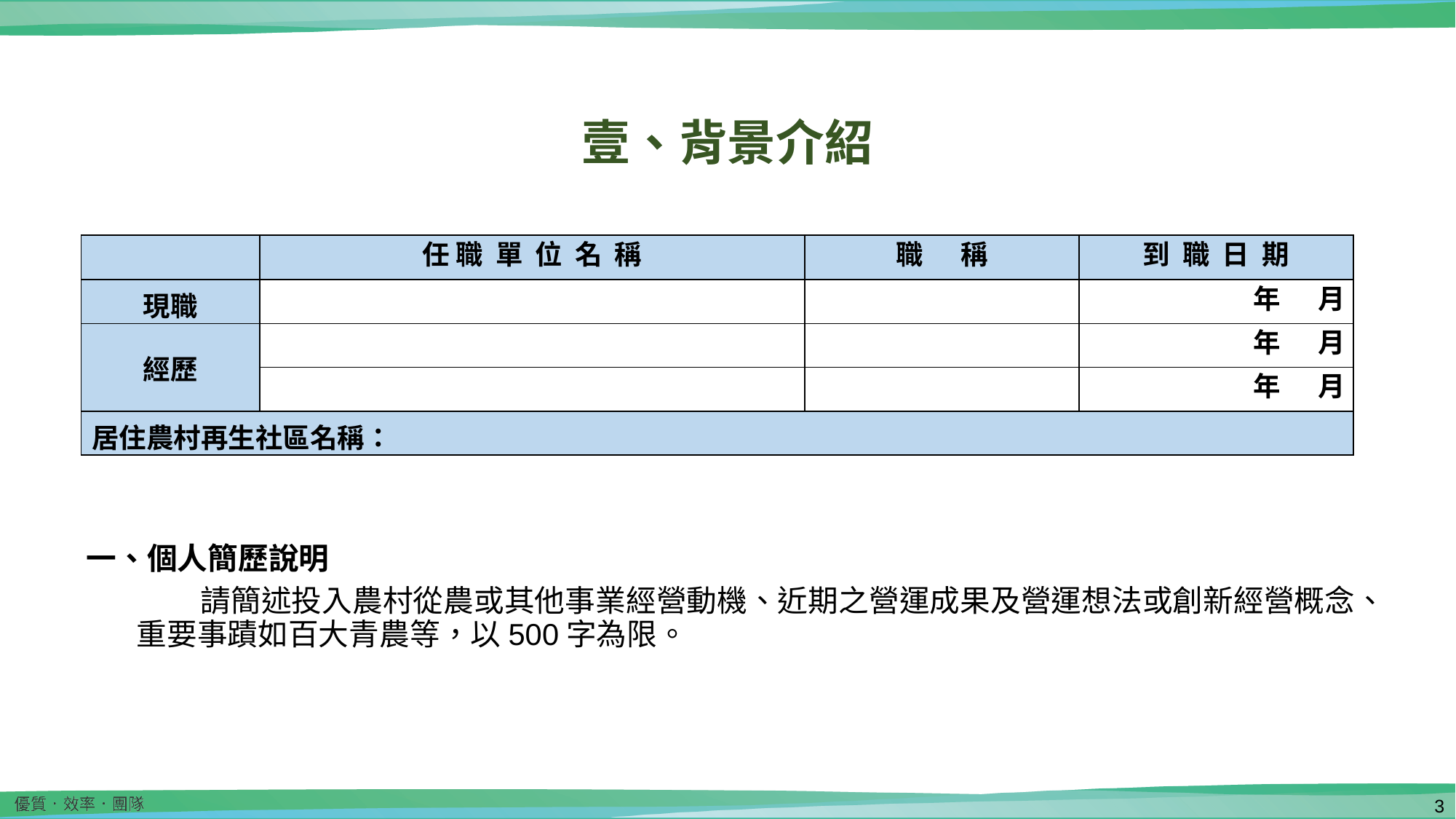

壹、背景介紹
|  | 任 職 單 位 名 稱 | 職 稱 | 到 職 日 期 |
| --- | --- | --- | --- |
| 現職 |  |  | 年 月 |
| 經歷 |  |  | 年 月 |
|  |  |  | 年 月 |
| 居住農村再生社區名稱： |  |  |  |
 一、個人簡歷說明
請簡述投入農村從農或其他事業經營動機、近期之營運成果及營運想法或創新經營概念、重要事蹟如百大青農等，以500字為限。
3